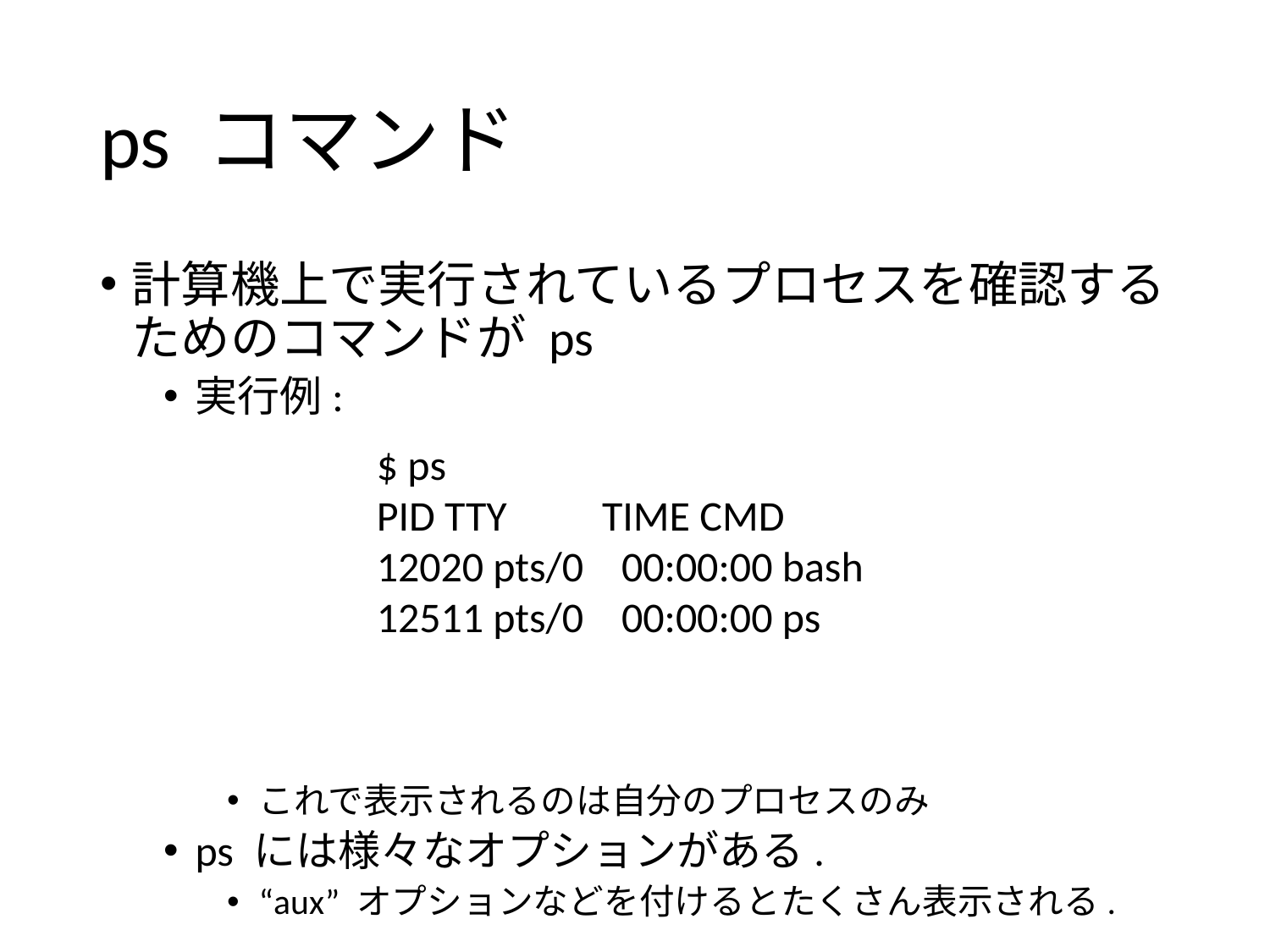

# ps コマンド
計算機上で実行されているプロセスを確認するためのコマンドが ps
実行例:

これで表示されるのは自分のプロセスのみ
ps には様々なオプションがある.
“aux” オプションなどを付けるとたくさん表示される.
$ ps
PID TTY          TIME CMD
12020 pts/0    00:00:00 bash
12511 pts/0    00:00:00 ps